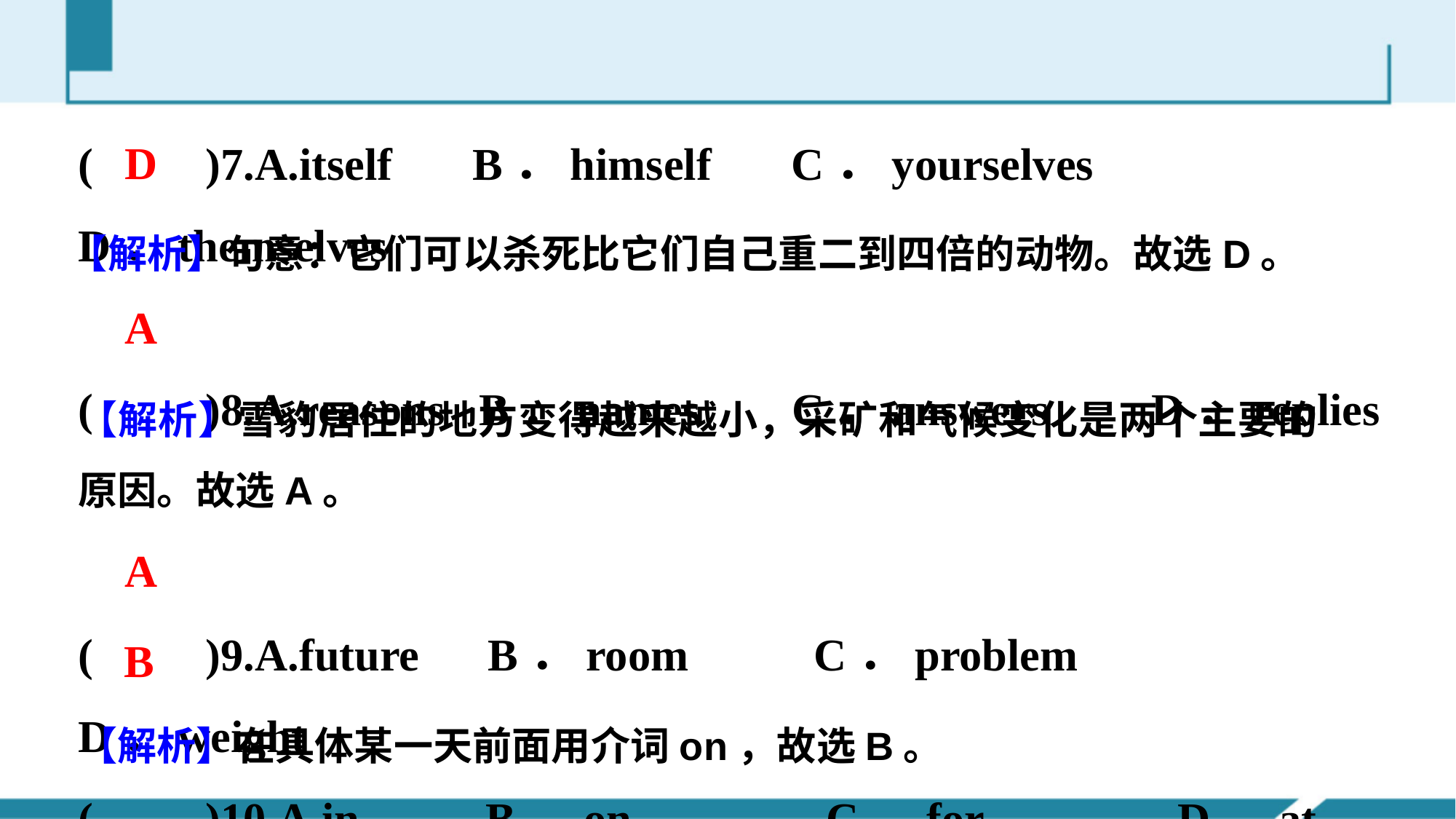

(　　)7.A.itself       B．himself       C．yourselves     D．themselves

(　　)8.A.reasons   B．names        C．answers         D．replies

(　　)9.A.future      B．room           C．problem        D．weight
(　　)10.A.in           B．on                 C．for                 D．at
D
【解析】句意：它们可以杀死比它们自己重二到四倍的动物。故选D。
A
【解析】雪豹居住的地方变得越来越小，采矿和气候变化是两个主要的原因。故选A。
A
B
【解析】在具体某一天前面用介词on，故选B。